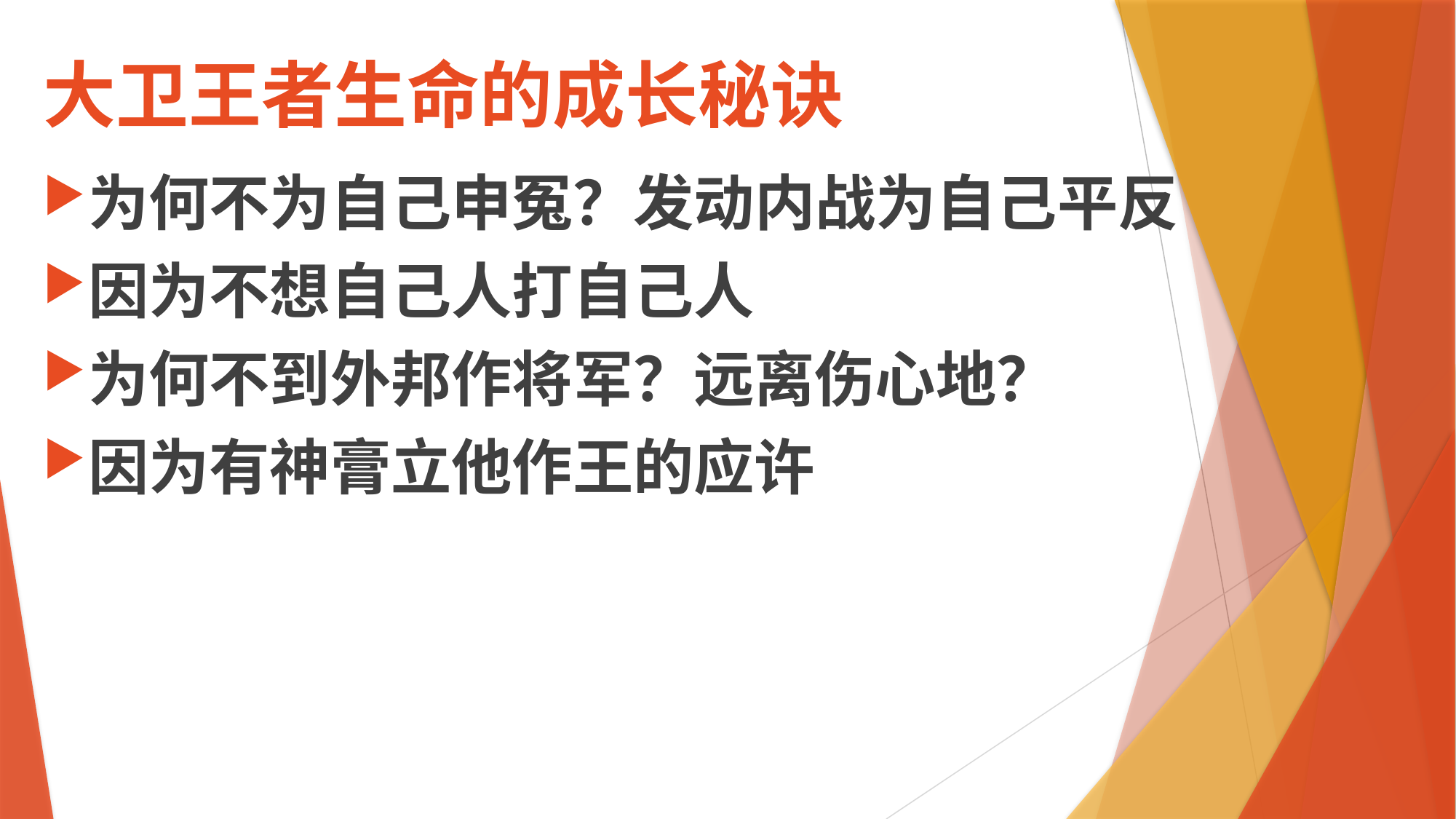

# 大卫王者生命的成长秘诀
为何不为自己申冤？发动内战为自己平反
因为不想自己人打自己人
为何不到外邦作将军？远离伤心地？
因为有神膏立他作王的应许